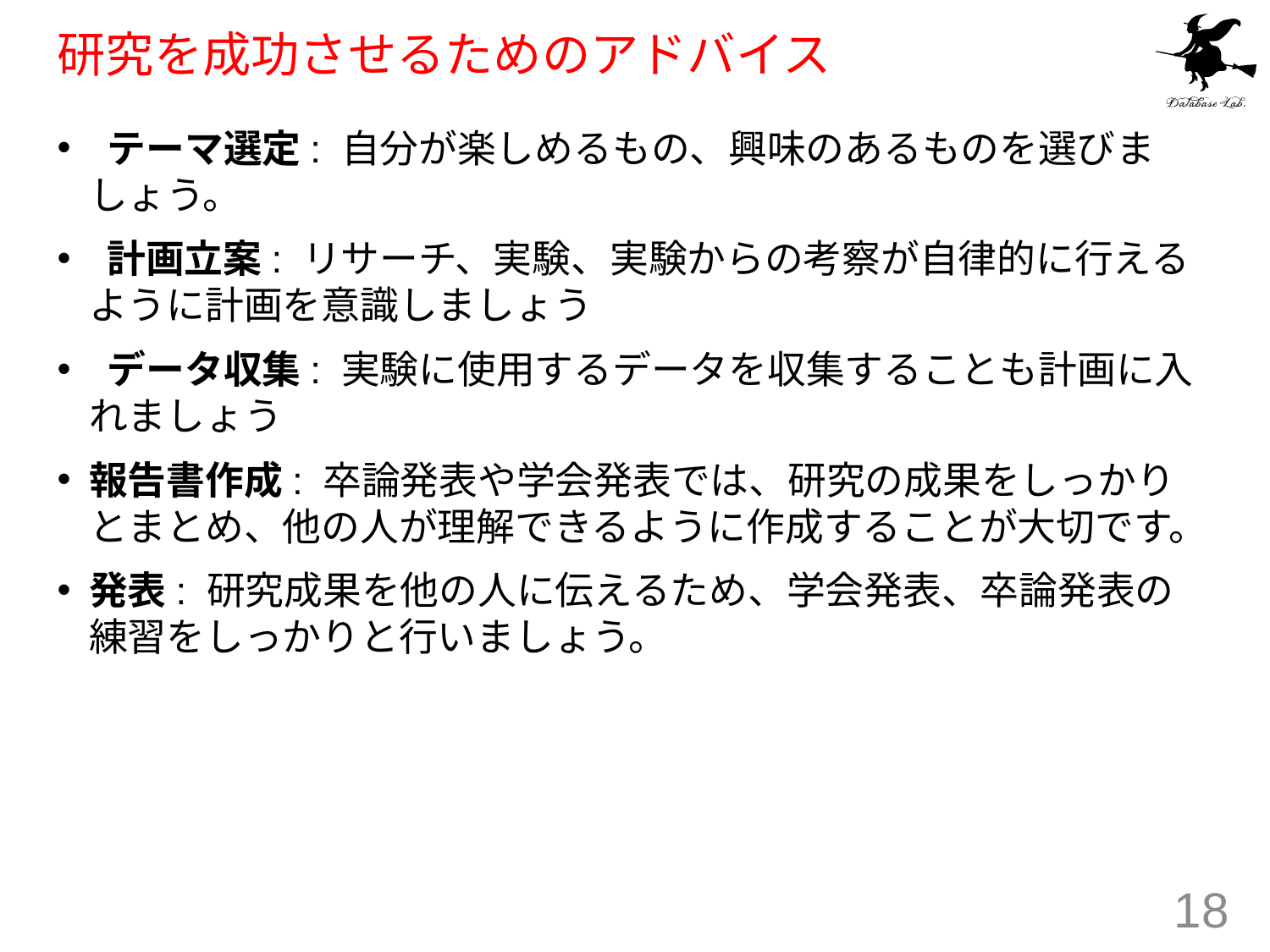

# 研究を成功させるためのアドバイス
 テーマ選定: 自分が楽しめるもの、興味のあるものを選びましょう。
 計画立案: リサーチ、実験、実験からの考察が自律的に行えるように計画を意識しましょう
 データ収集: 実験に使用するデータを収集することも計画に入れましょう
報告書作成: 卒論発表や学会発表では、研究の成果をしっかりとまとめ、他の人が理解できるように作成することが大切です。
発表: 研究成果を他の人に伝えるため、学会発表、卒論発表の練習をしっかりと行いましょう。
18